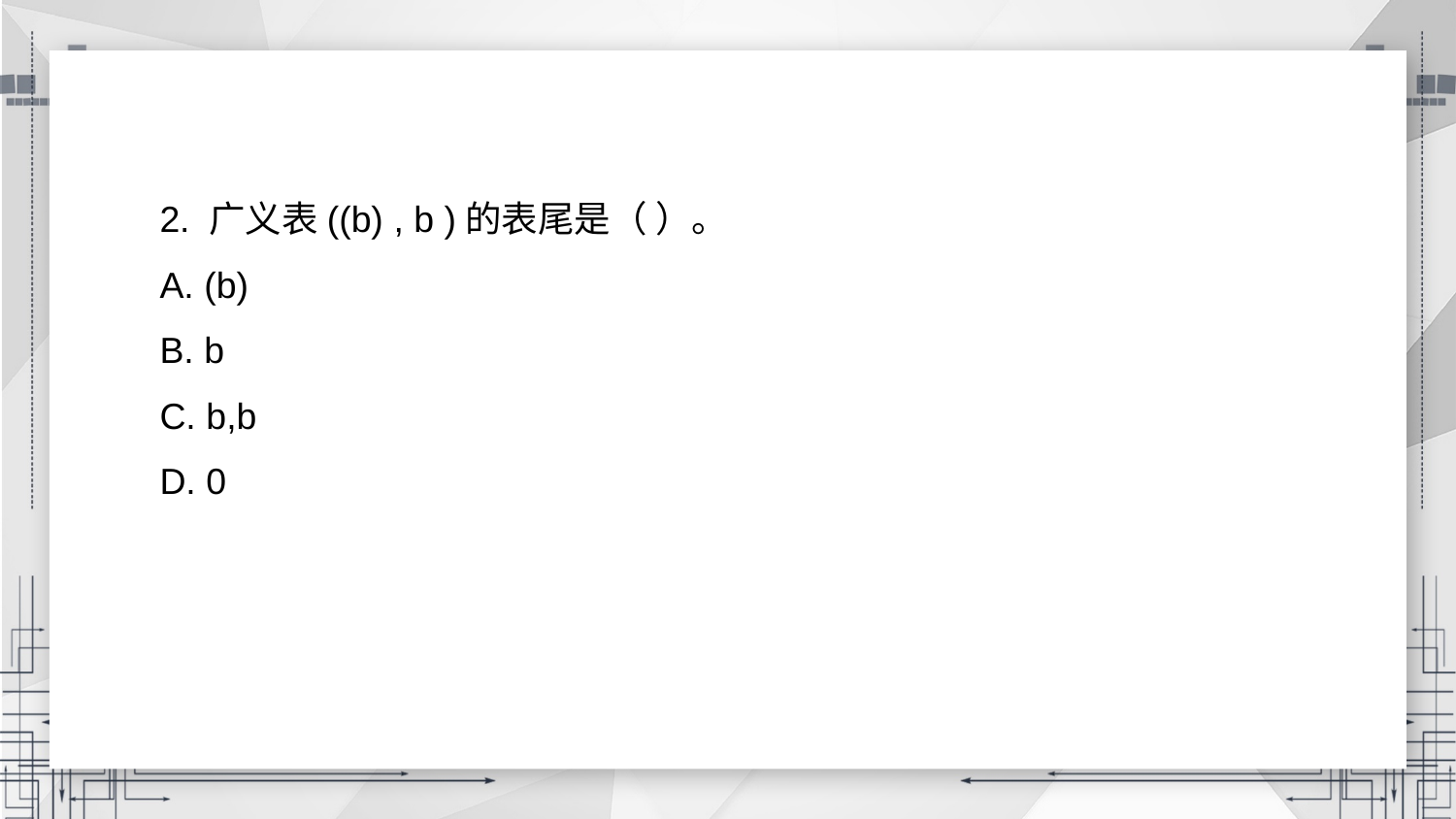

2. 广义表((b) , b )的表尾是（ ）。
A. (b)
B. b
C. b,b
D. 0